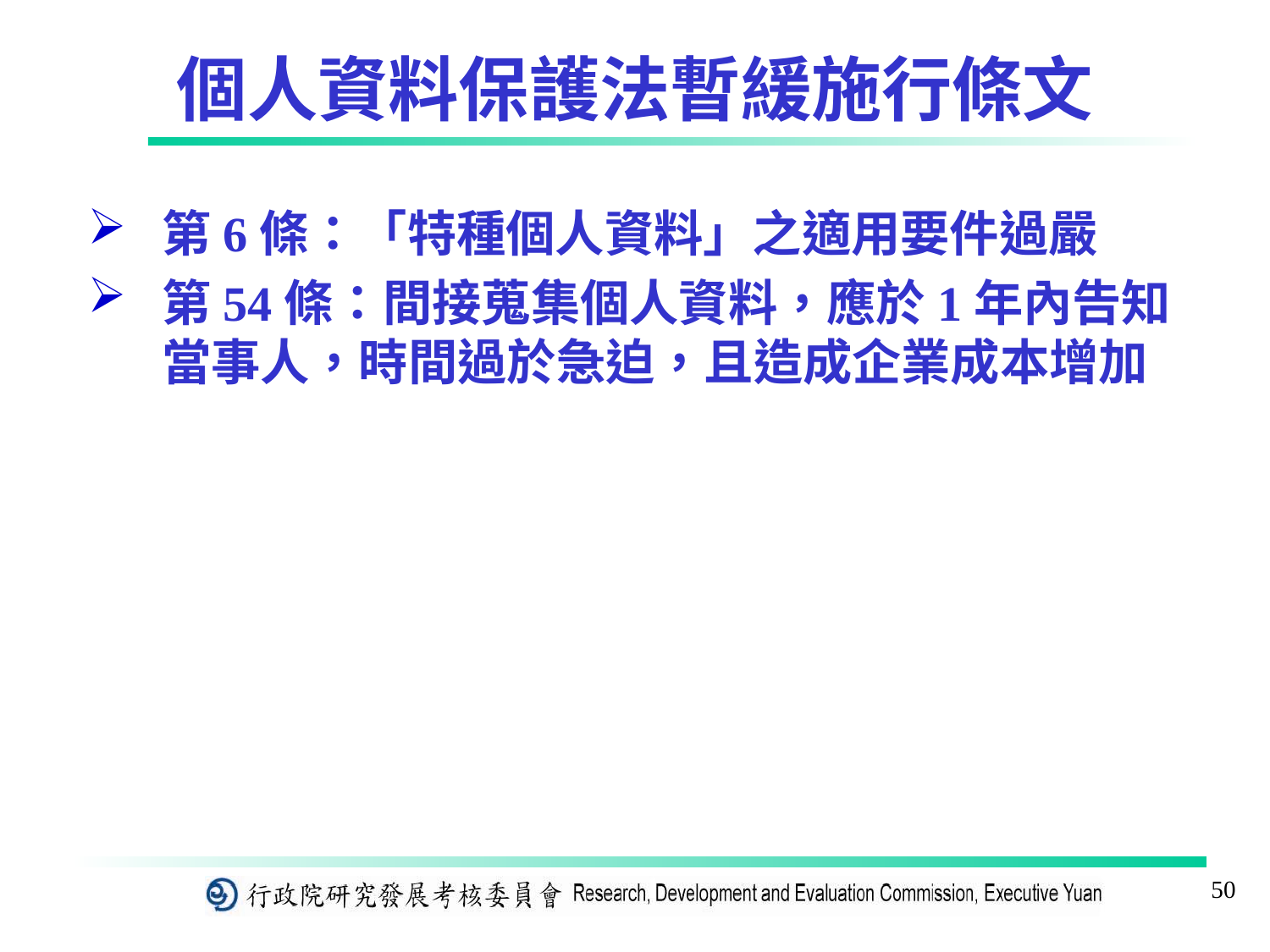

個人資料保護法暫緩施行條文
第6條：「特種個人資料」之適用要件過嚴
第54條：間接蒐集個人資料，應於1年內告知當事人，時間過於急迫，且造成企業成本增加

50